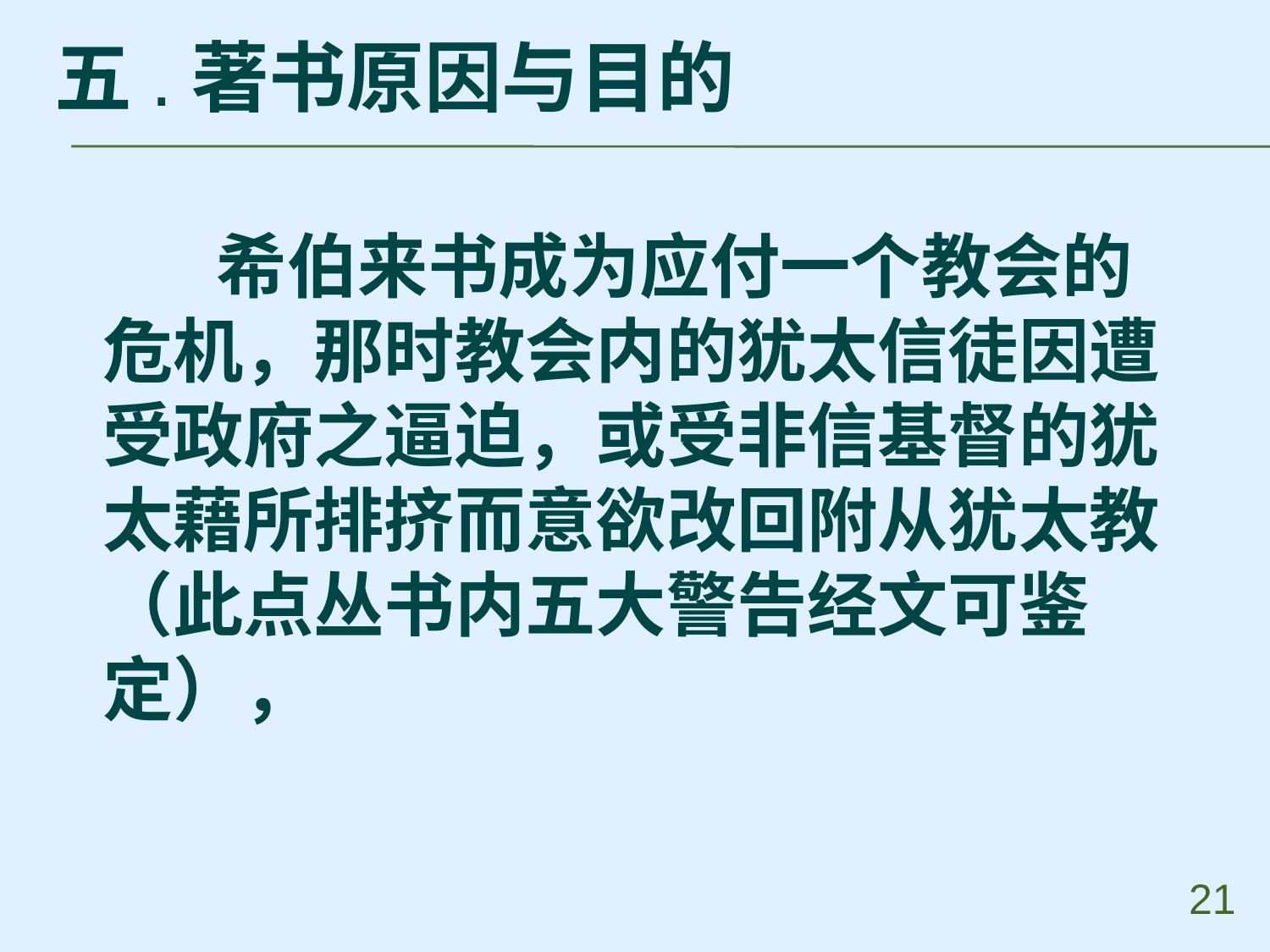

# 五.著书原因与目的
         希伯来书成为应付一个教会的危机，那时教会内的犹太信徒因遭受政府之逼迫，或受非信基督的犹太藉所排挤而意欲改回附从犹太教（此点丛书内五大警告经文可鉴定），
21